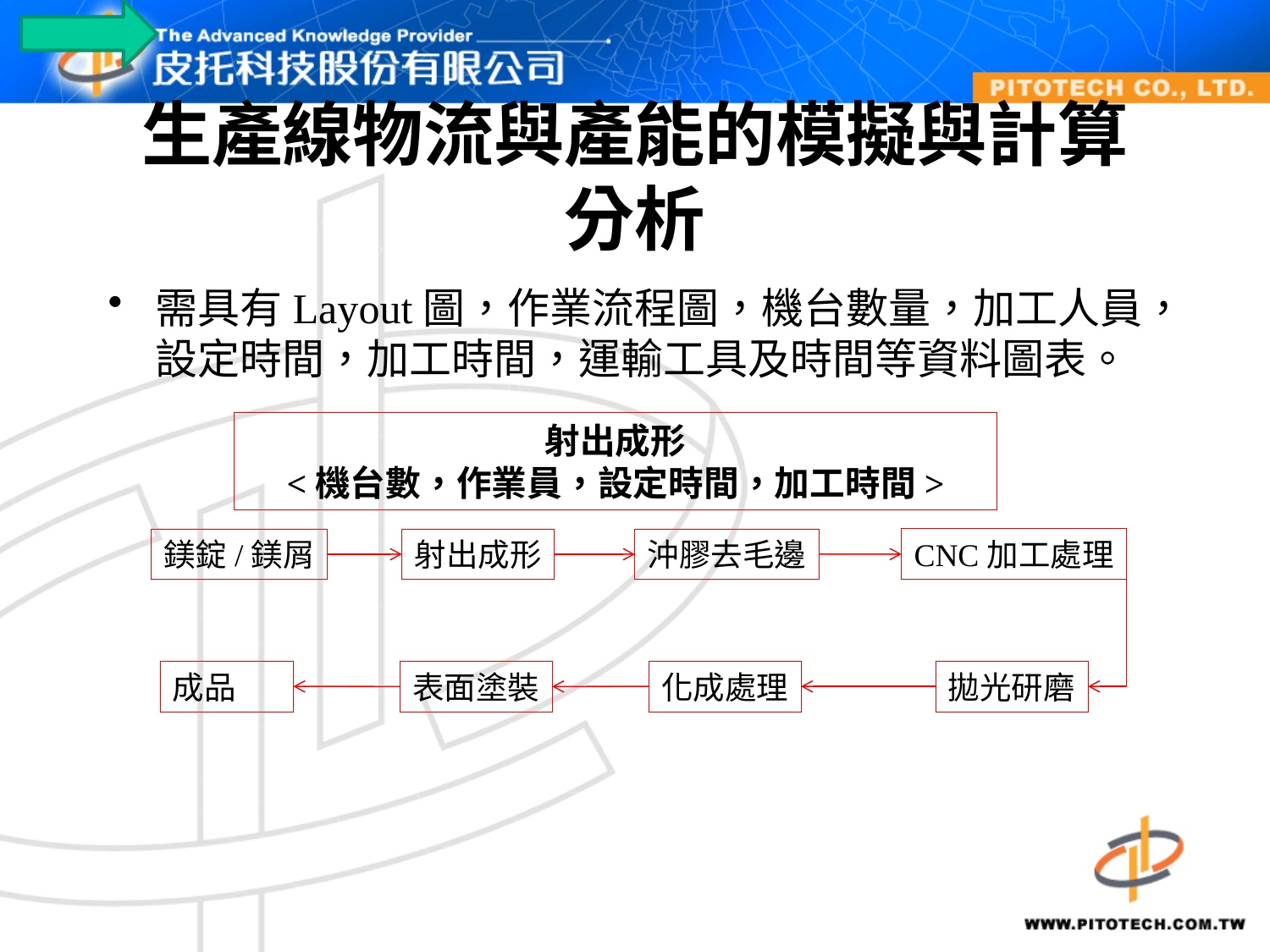

# 生產線物流與產能的模擬與計算分析
需具有Layout圖，作業流程圖，機台數量，加工人員，設定時間，加工時間，運輸工具及時間等資料圖表。

射出成形
<機台數，作業員，設定時間，加工時間>
CNC加工處理
鎂錠/鎂屑
射出成形
沖膠去毛邊
成品
化成處理
拋光研磨
表面塗裝